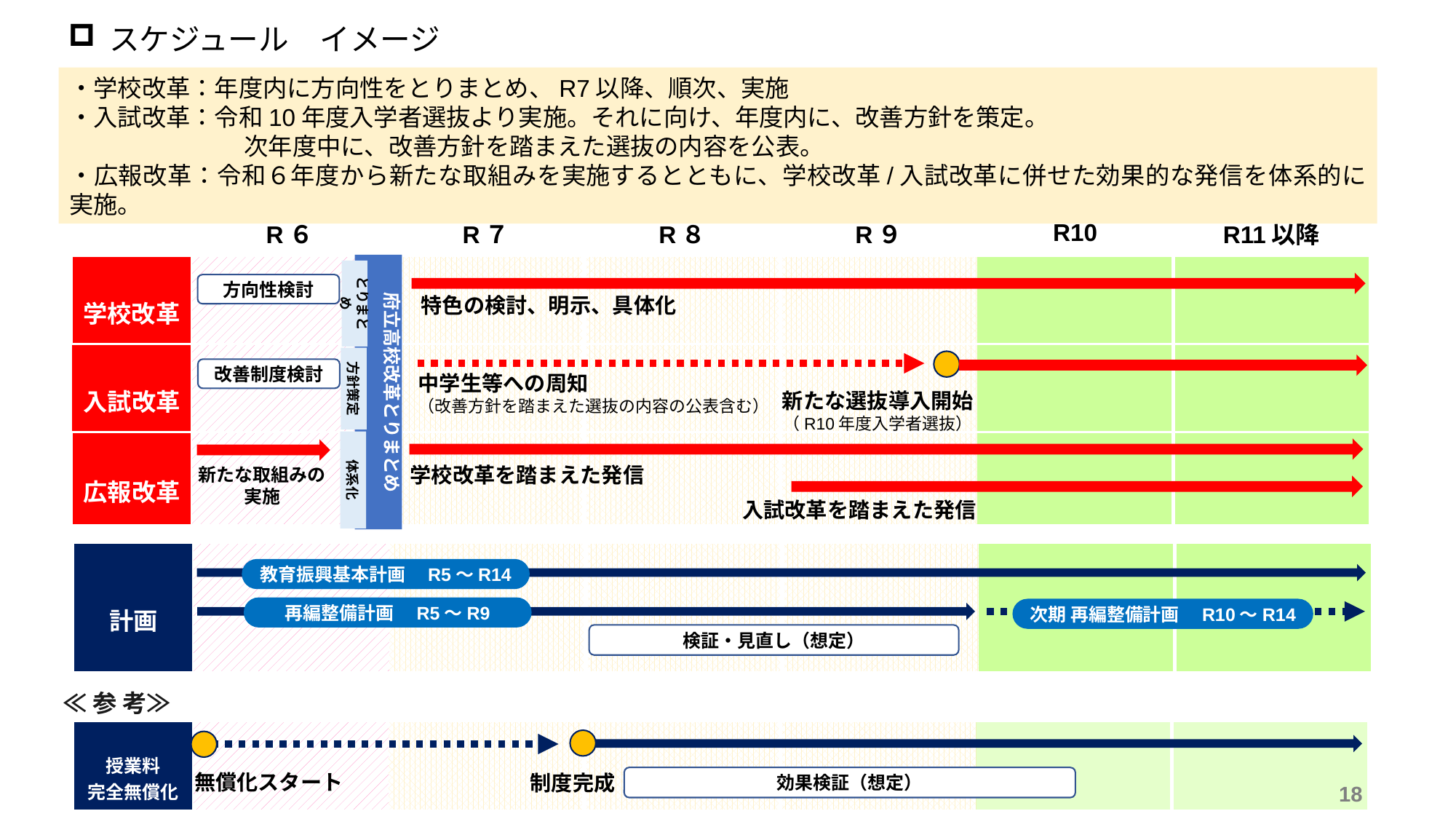

# スケジュール　イメージ
・学校改革：年度内に方向性をとりまとめ、R7以降、順次、実施
・入試改革：令和10年度入学者選抜より実施。それに向け、年度内に、改善方針を策定。
　　　　　　　 次年度中に、改善方針を踏まえた選抜の内容を公表。
・広報改革：令和６年度から新たな取組みを実施するとともに、学校改革/入試改革に併せた効果的な発信を体系的に実施。
|  | R６ | R７ | R８ | R９ | R10 | R11以降 |
| --- | --- | --- | --- | --- | --- | --- |
| 学校改革 |  |  |  |  |  |  |
| 入試改革 |  |  |  |  |  |  |
| 広報改革 |  |  |  |  |  |  |
府立高校改革とりまとめ
とりまとめ

方向性検討
特色の検討、明示、具体化
方針策定

改善制度検討
中学生等への周知
（改善方針を踏まえた選抜の内容の公表含む）

新たな選抜導入開始
（R10年度入学者選抜）
体系化

学校改革を踏まえた発信
新たな取組みの実施

入試改革を踏まえた発信
| 計画 |  |  |  |  |  |  |
| --- | --- | --- | --- | --- | --- | --- |
教育振興基本計画　R5～R14

再編整備計画　R5～R9
次期 再編整備計画　R10～R14

検証・見直し（想定）
≪参 考≫
| 授業料 完全無償化 |  |  |  |  |  |  |
| --- | --- | --- | --- | --- | --- | --- |

無償化スタート
制度完成
効果検証（想定）
18